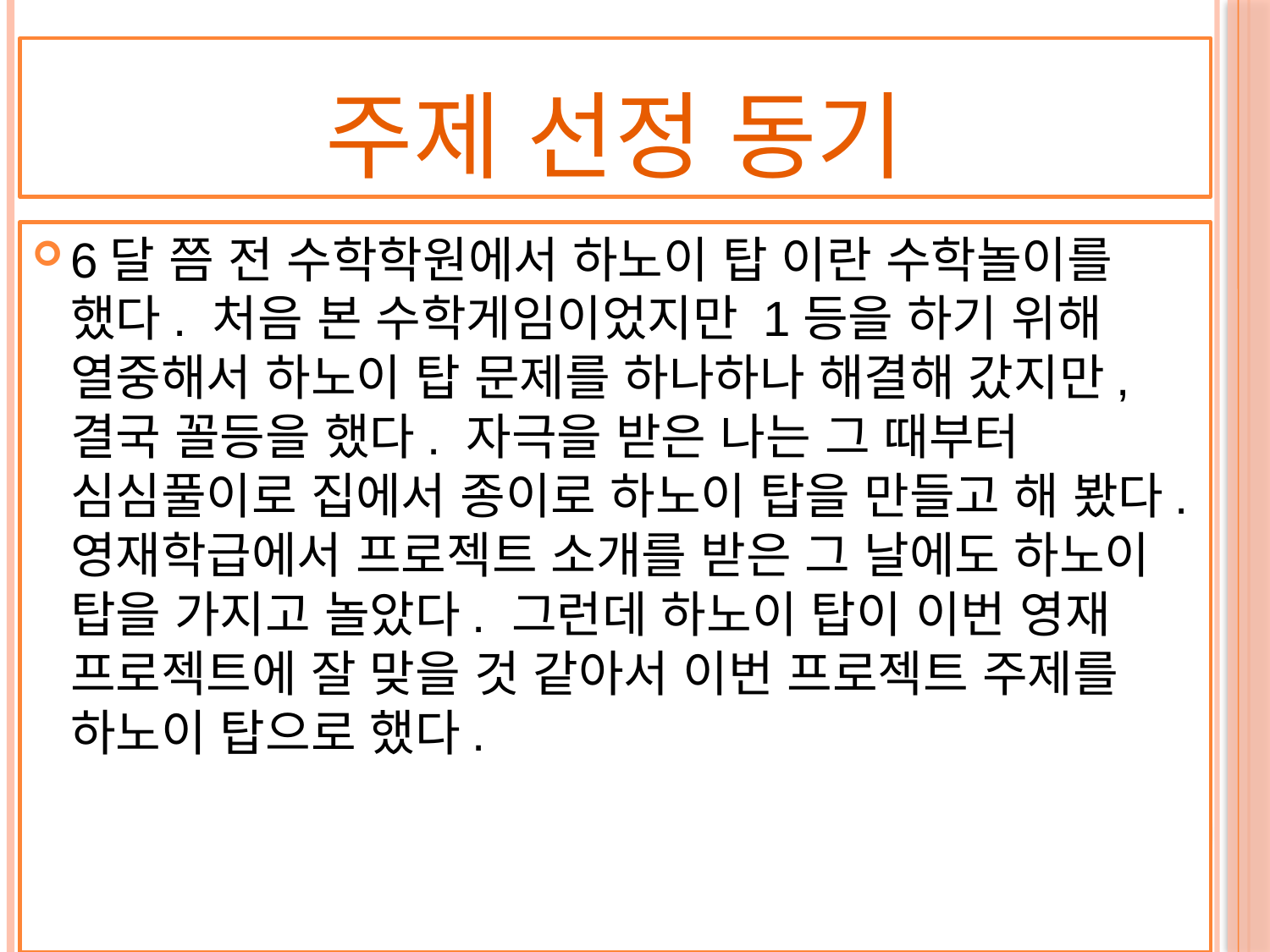

# 주제 선정 동기
6달 쯤 전 수학학원에서 하노이 탑 이란 수학놀이를 했다. 처음 본 수학게임이었지만 1등을 하기 위해 열중해서 하노이 탑 문제를 하나하나 해결해 갔지만, 결국 꼴등을 했다. 자극을 받은 나는 그 때부터 심심풀이로 집에서 종이로 하노이 탑을 만들고 해 봤다. 영재학급에서 프로젝트 소개를 받은 그 날에도 하노이 탑을 가지고 놀았다. 그런데 하노이 탑이 이번 영재 프로젝트에 잘 맞을 것 같아서 이번 프로젝트 주제를 하노이 탑으로 했다.